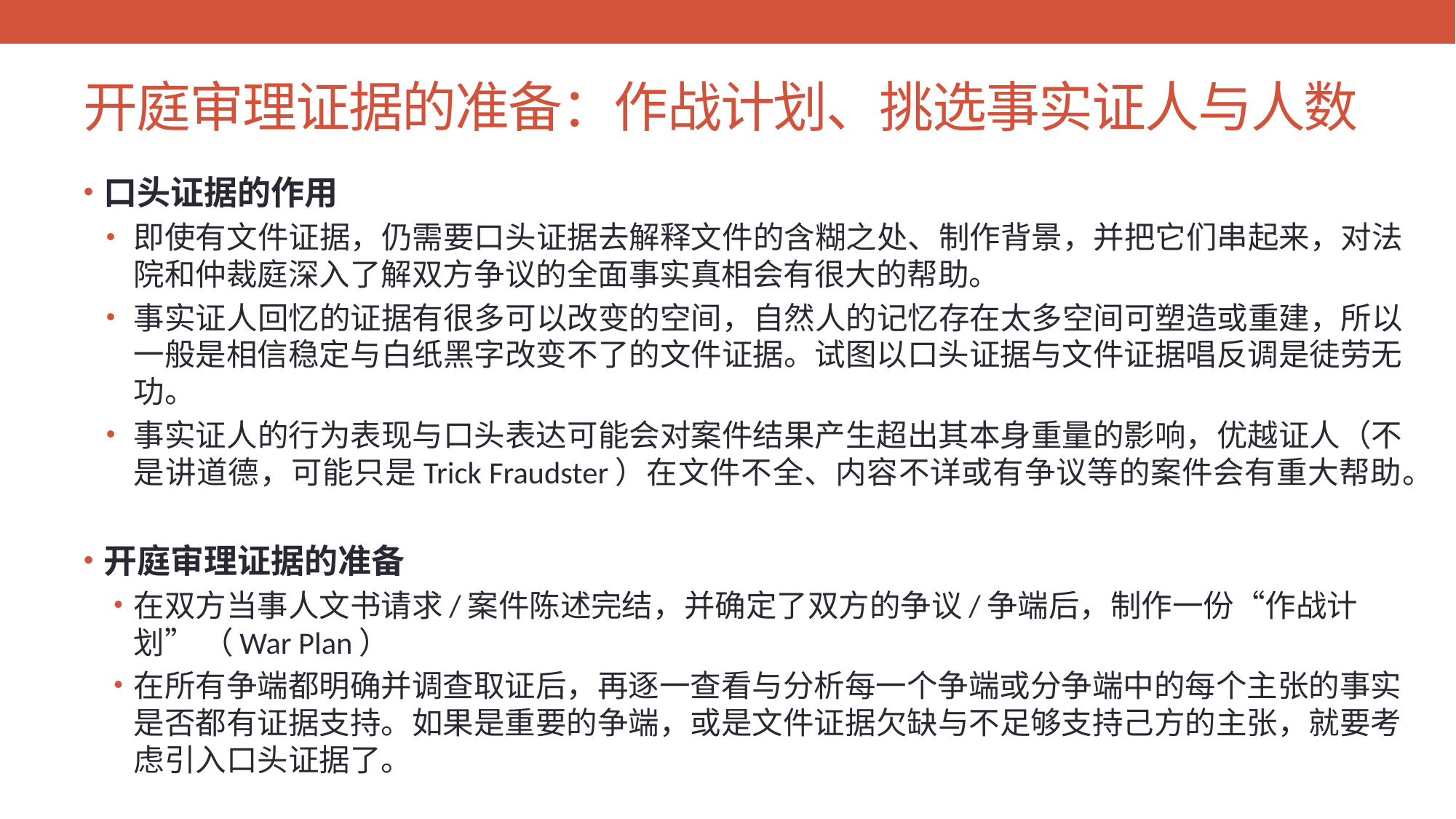

# 开庭审理证据的准备：作战计划、挑选事实证人与人数
口头证据的作用
即使有文件证据，仍需要口头证据去解释文件的含糊之处、制作背景，并把它们串起来，对法院和仲裁庭深入了解双方争议的全面事实真相会有很大的帮助。
事实证人回忆的证据有很多可以改变的空间，自然人的记忆存在太多空间可塑造或重建，所以一般是相信稳定与白纸黑字改变不了的文件证据。试图以口头证据与文件证据唱反调是徒劳无功。
事实证人的行为表现与口头表达可能会对案件结果产生超出其本身重量的影响，优越证人（不是讲道德，可能只是Trick Fraudster）在文件不全、内容不详或有争议等的案件会有重大帮助。

开庭审理证据的准备
在双方当事人文书请求/案件陈述完结，并确定了双方的争议/争端后，制作一份“作战计划” （War Plan）
在所有争端都明确并调查取证后，再逐一查看与分析每一个争端或分争端中的每个主张的事实是否都有证据支持。如果是重要的争端，或是文件证据欠缺与不足够支持己方的主张，就要考虑引入口头证据了。